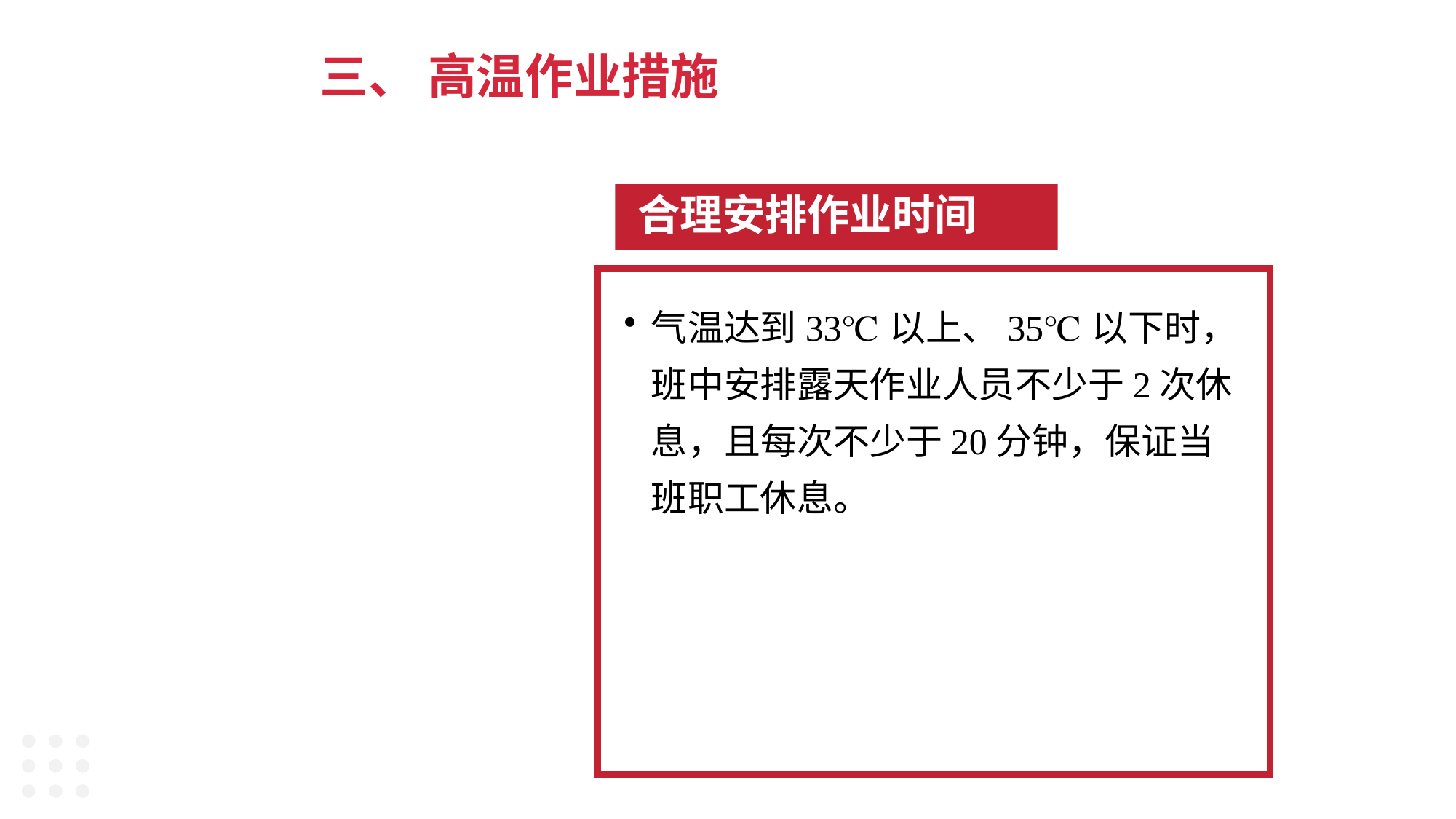

三、 高温作业措施
合理安排作业时间

气温达到33℃以上、35℃以下时，班中安排露天作业人员不少于2次休息，且每次不少于20分钟，保证当班职工休息。